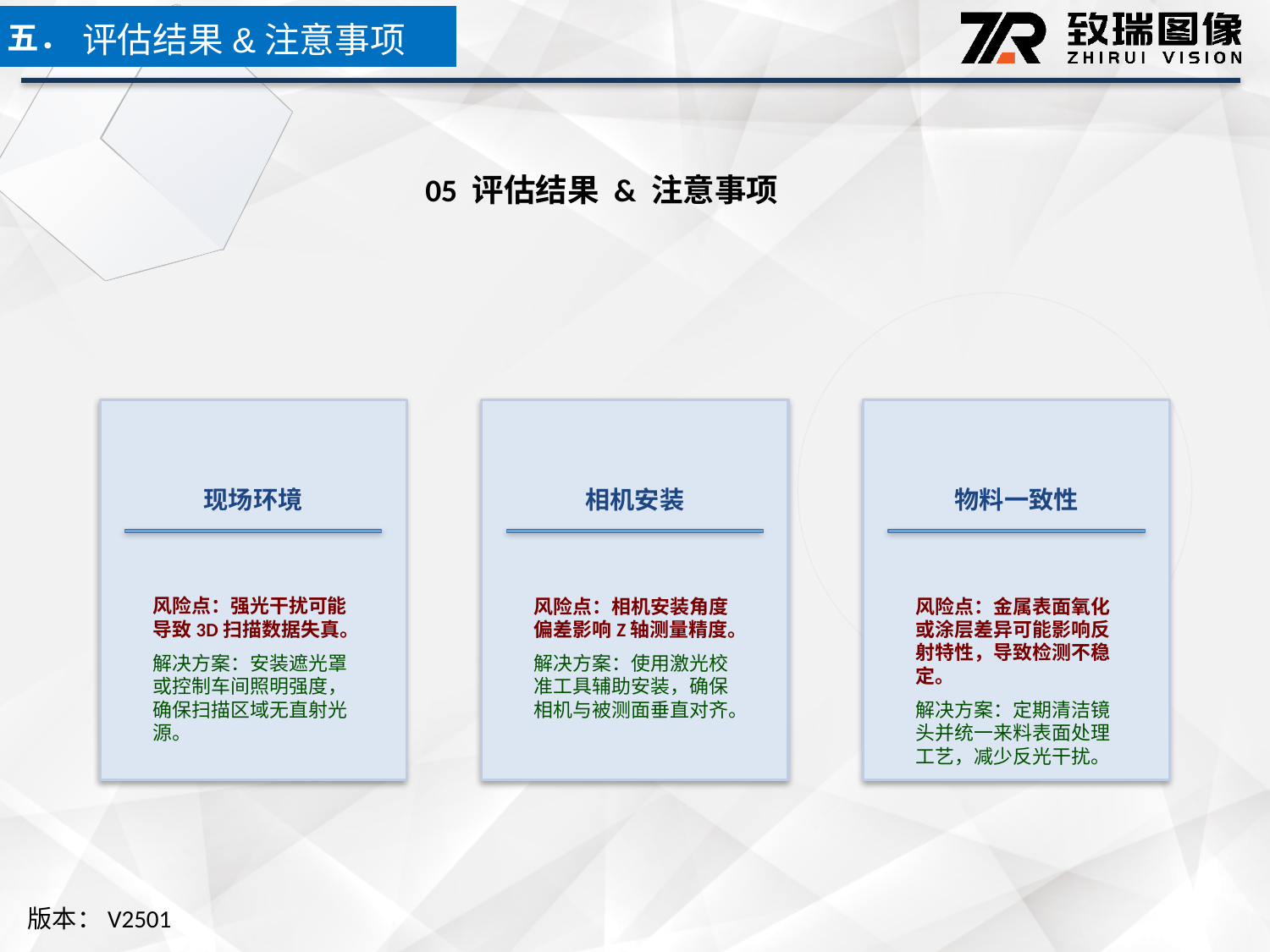

五．
评估结果&注意事项

05 评估结果 & 注意事项

现场环境

相机安装

物料一致性

风险点：强光干扰可能导致3D扫描数据失真。
解决方案：安装遮光罩或控制车间照明强度，确保扫描区域无直射光源。

风险点：相机安装角度偏差影响Z轴测量精度。
解决方案：使用激光校准工具辅助安装，确保相机与被测面垂直对齐。

风险点：金属表面氧化或涂层差异可能影响反射特性，导致检测不稳定。
解决方案：定期清洁镜头并统一来料表面处理工艺，减少反光干扰。